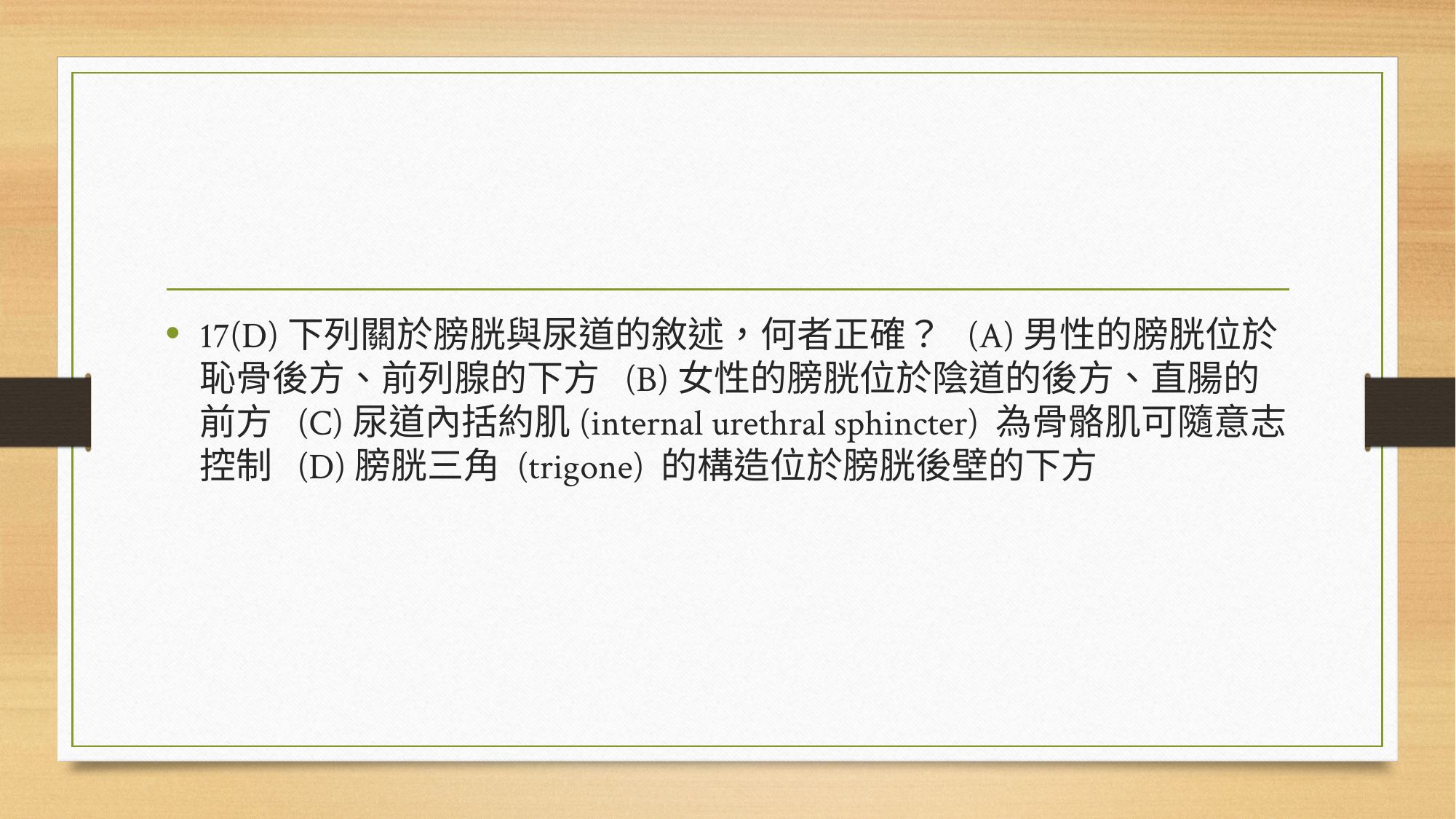

#
17(D)下列關於膀胱與尿道的敘述，何者正確？  (A)男性的膀胱位於恥骨後方、前列腺的下方  (B)女性的膀胱位於陰道的後方、直腸的前方  (C)尿道內括約肌(internal urethral sphincter) 為骨骼肌可隨意志控制  (D)膀胱三角 (trigone) 的構造位於膀胱後壁的下方